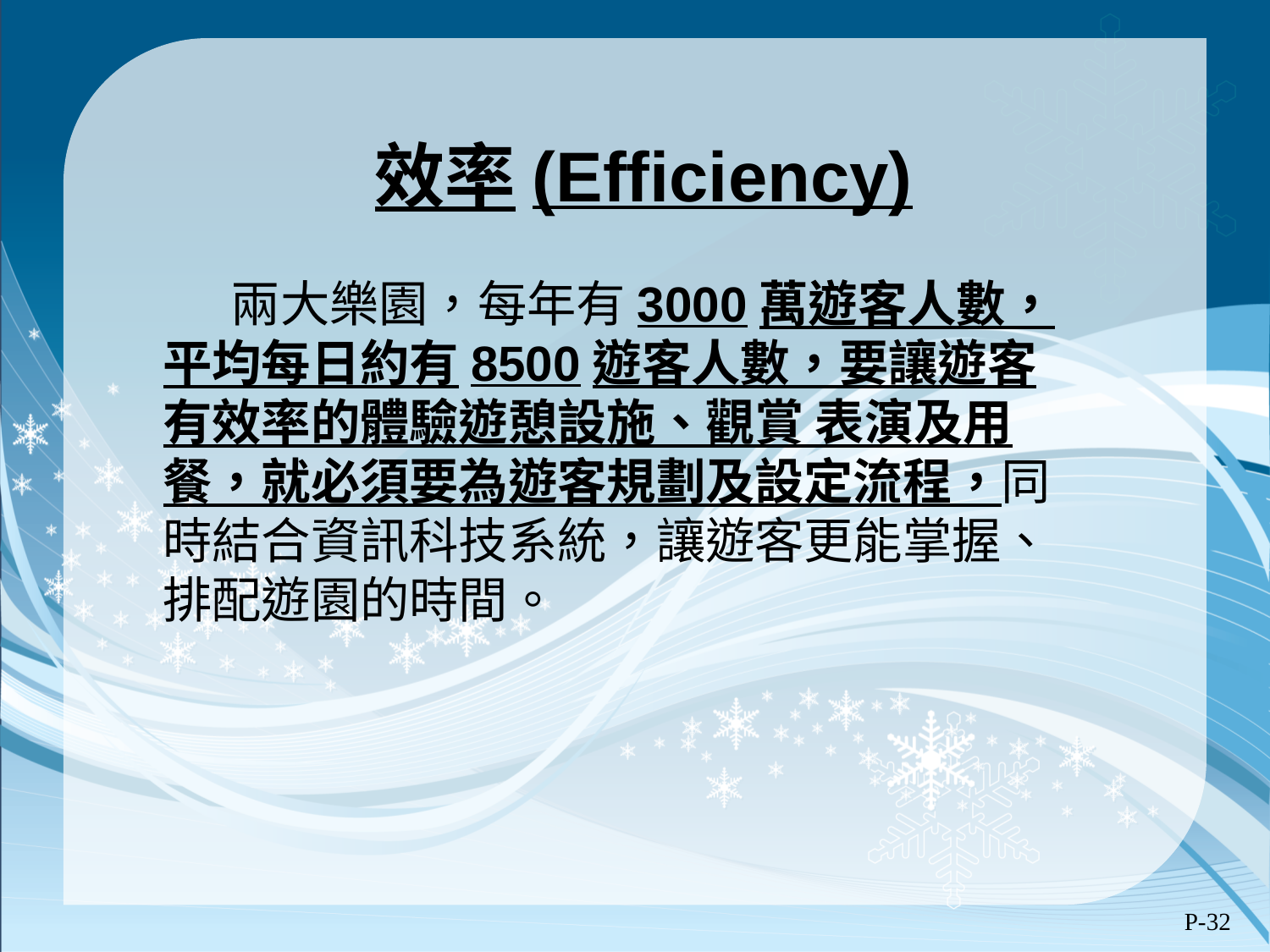

效率(Efficiency)
     兩大樂園，每年有3000萬遊客人數，平均每日約有8500遊客人數，要讓遊客有效率的體驗遊憩設施、觀賞 表演及用餐，就必須要為遊客規劃及設定流程，同時結合資訊科技系統，讓遊客更能掌握、排配遊園的時間。